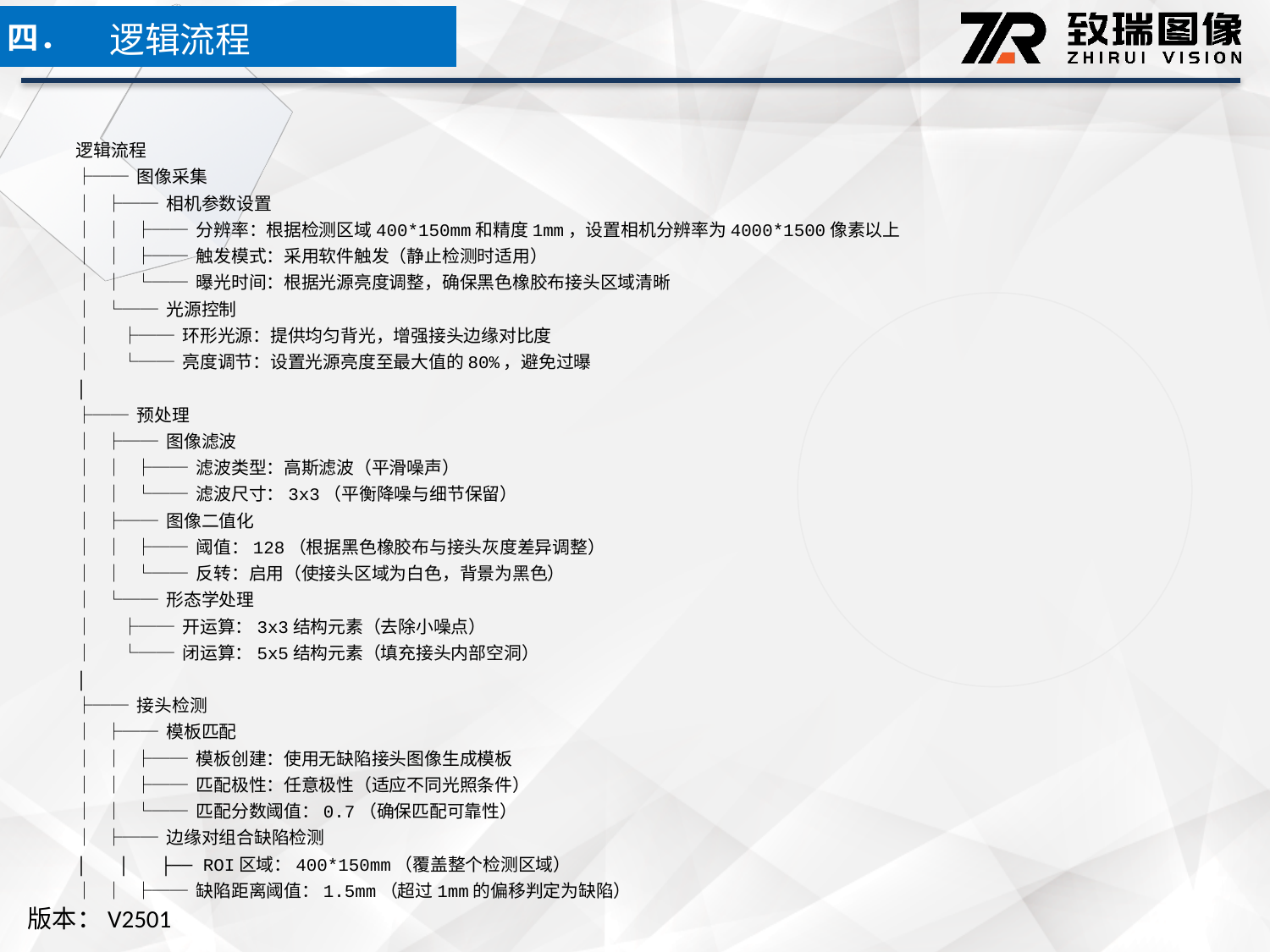

逻辑流程
四．

逻辑流程
├── 图像采集
│   ├── 相机参数设置
│   │   ├── 分辨率：根据检测区域400*150mm和精度1mm，设置相机分辨率为4000*1500像素以上
│   │   ├── 触发模式：采用软件触发（静止检测时适用）
│   │   └── 曝光时间：根据光源亮度调整，确保黑色橡胶布接头区域清晰
│   └── 光源控制
│       ├── 环形光源：提供均匀背光，增强接头边缘对比度
│       └── 亮度调节：设置光源亮度至最大值的80%，避免过曝
│
├── 预处理
│   ├── 图像滤波
│   │   ├── 滤波类型：高斯滤波（平滑噪声）
│   │   └── 滤波尺寸：3x3（平衡降噪与细节保留）
│   ├── 图像二值化
│   │   ├── 阈值：128（根据黑色橡胶布与接头灰度差异调整）
│   │   └── 反转：启用（使接头区域为白色，背景为黑色）
│   └── 形态学处理
│       ├── 开运算：3x3结构元素（去除小噪点）
│       └── 闭运算：5x5结构元素（填充接头内部空洞）
│
├── 接头检测
│   ├── 模板匹配
│   │   ├── 模板创建：使用无缺陷接头图像生成模板
│   │   ├── 匹配极性：任意极性（适应不同光照条件）
│   │   └── 匹配分数阈值：0.7（确保匹配可靠性）
│   ├── 边缘对组合缺陷检测
│   │   ├── ROI区域：400*150mm（覆盖整个检测区域）
│   │   ├── 缺陷距离阈值：1.5mm（超过1mm的偏移判定为缺陷）